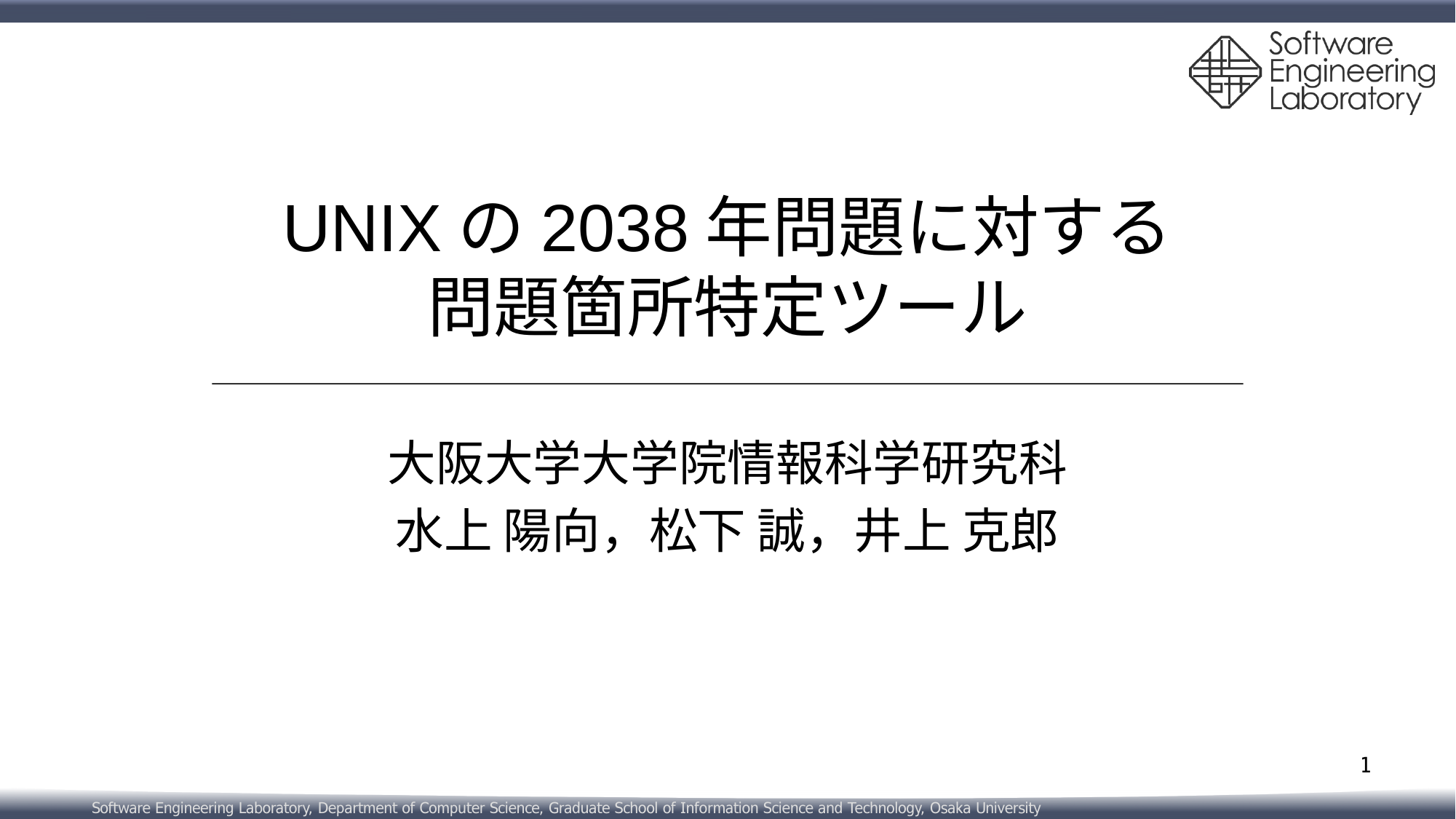

# UNIXの2038年問題に対する 問題箇所特定ツール
大阪大学大学院情報科学研究科
水上 陽向，松下 誠，井上 克郎
1